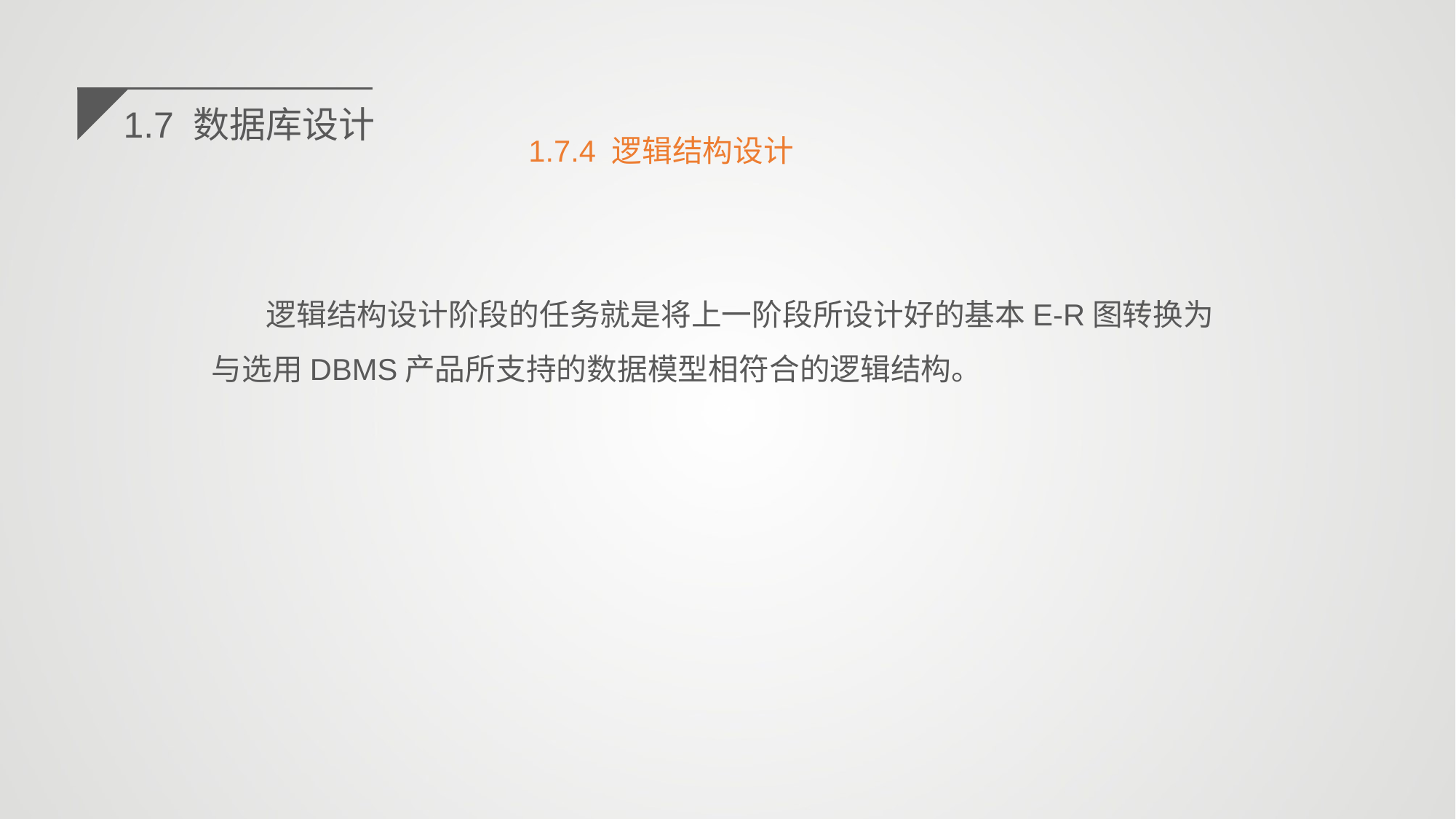

1.7 数据库设计
1.7.4 逻辑结构设计

逻辑结构设计阶段的任务就是将上一阶段所设计好的基本E-R图转换为与选用DBMS产品所支持的数据模型相符合的逻辑结构。